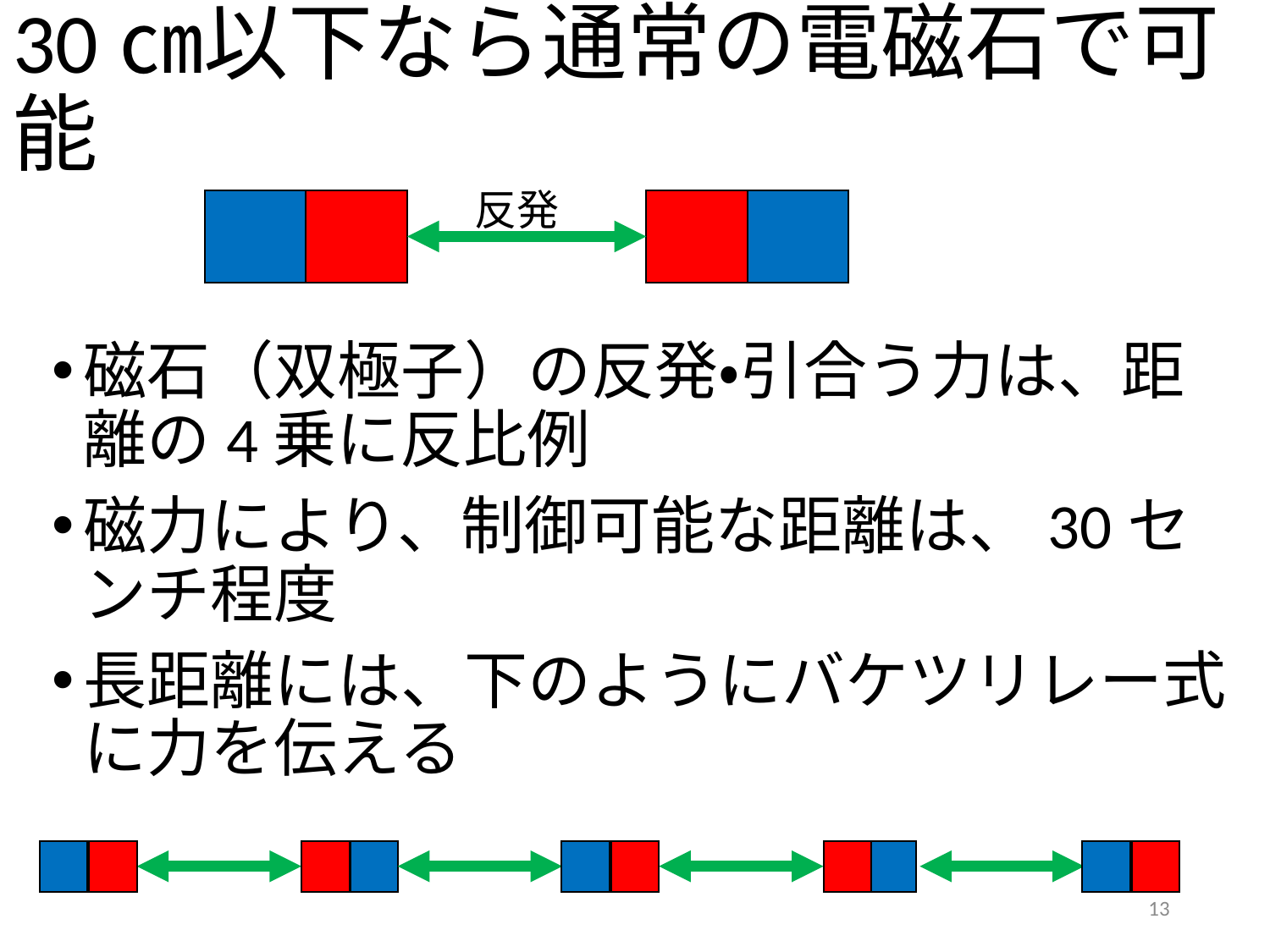

# 30㎝以下なら通常の電磁石で可能
反発

磁石（双極子）の反発・引合う力は、距離の4乗に反比例
磁力により、制御可能な距離は、30センチ程度
長距離には、下のようにバケツリレー式に力を伝える

反発

13